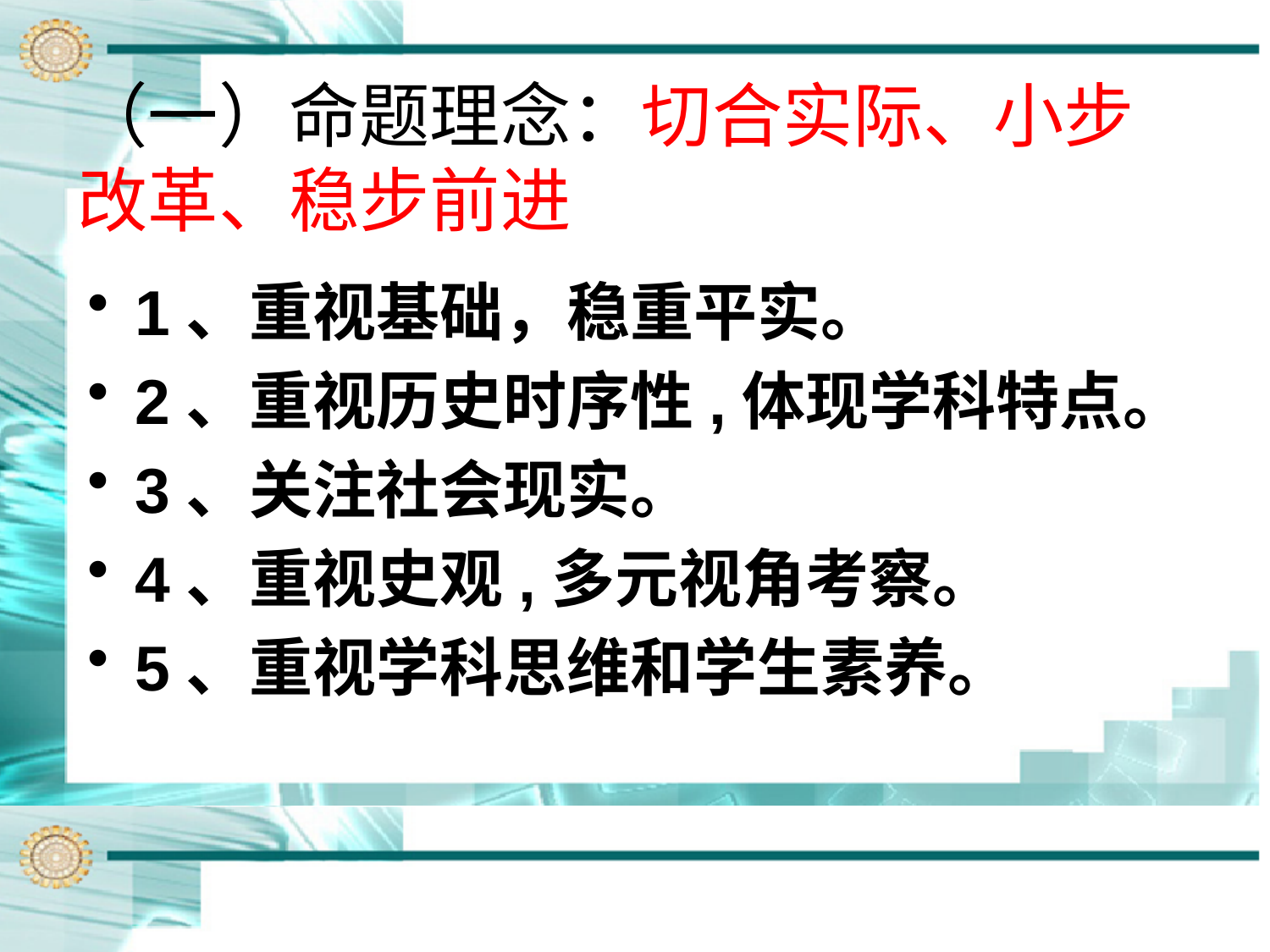

# （一）命题理念：切合实际、小步改革、稳步前进
1、重视基础，稳重平实。
2、重视历史时序性,体现学科特点。
3、关注社会现实。
4、重视史观,多元视角考察。
5、重视学科思维和学生素养。